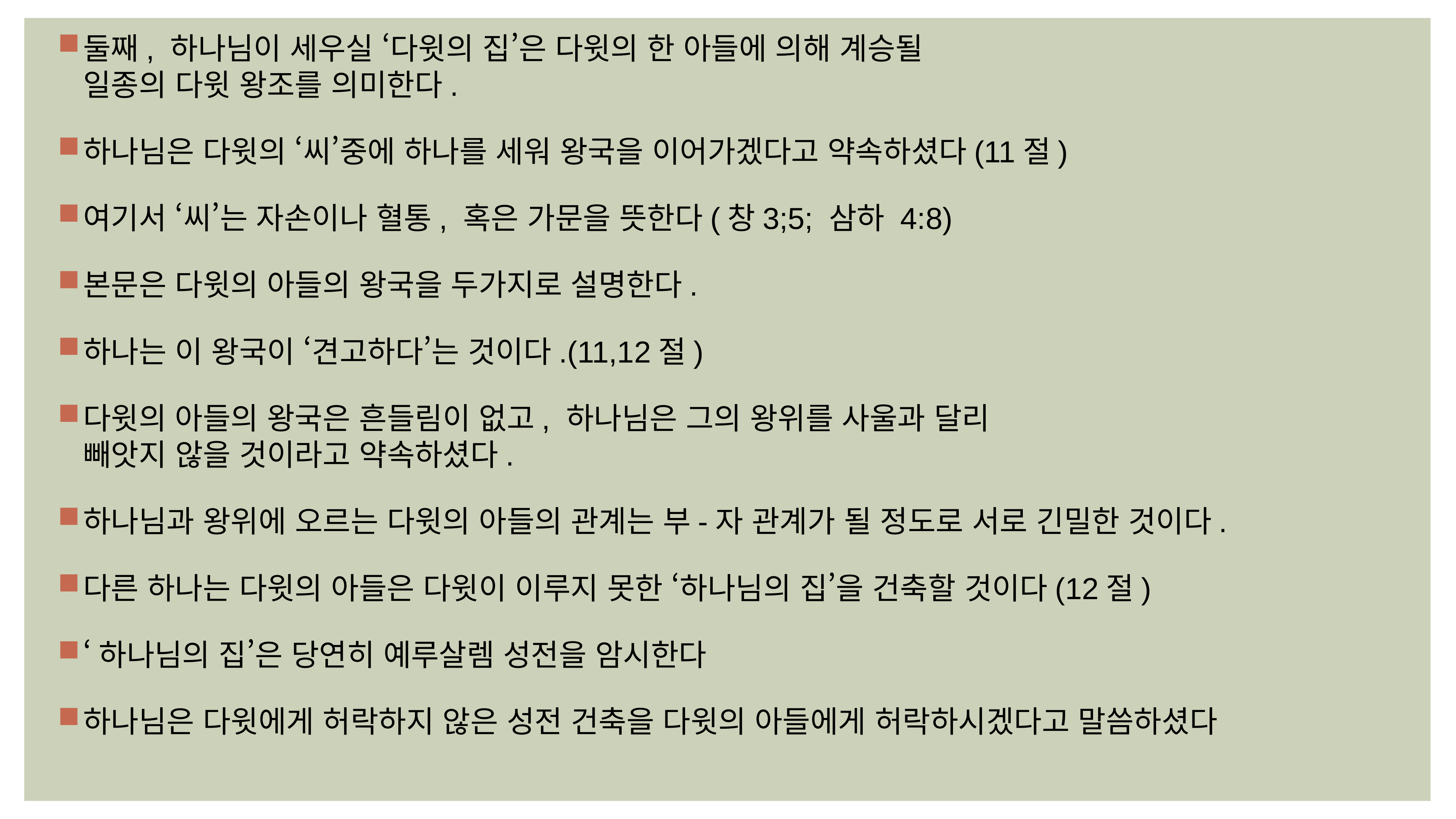

둘째, 하나님이 세우실 ‘다윗의 집’은 다윗의 한 아들에 의해 계승될
일종의 다윗 왕조를 의미한다.
하나님은 다윗의 ‘씨’중에 하나를 세워 왕국을 이어가겠다고 약속하셨다(11절)
여기서 ‘씨’는 자손이나 혈통, 혹은 가문을 뜻한다(창3;5; 삼하 4:8)
본문은 다윗의 아들의 왕국을 두가지로 설명한다.
하나는 이 왕국이 ‘견고하다’는 것이다.(11,12절)
다윗의 아들의 왕국은 흔들림이 없고, 하나님은 그의 왕위를 사울과 달리
빼앗지 않을 것이라고 약속하셨다.
하나님과 왕위에 오르는 다윗의 아들의 관계는 부-자 관계가 될 정도로 서로 긴밀한 것이다.
다른 하나는 다윗의 아들은 다윗이 이루지 못한 ‘하나님의 집’을 건축할 것이다(12절)
‘하나님의 집’은 당연히 예루살렘 성전을 암시한다
하나님은 다윗에게 허락하지 않은 성전 건축을 다윗의 아들에게 허락하시겠다고 말씀하셨다